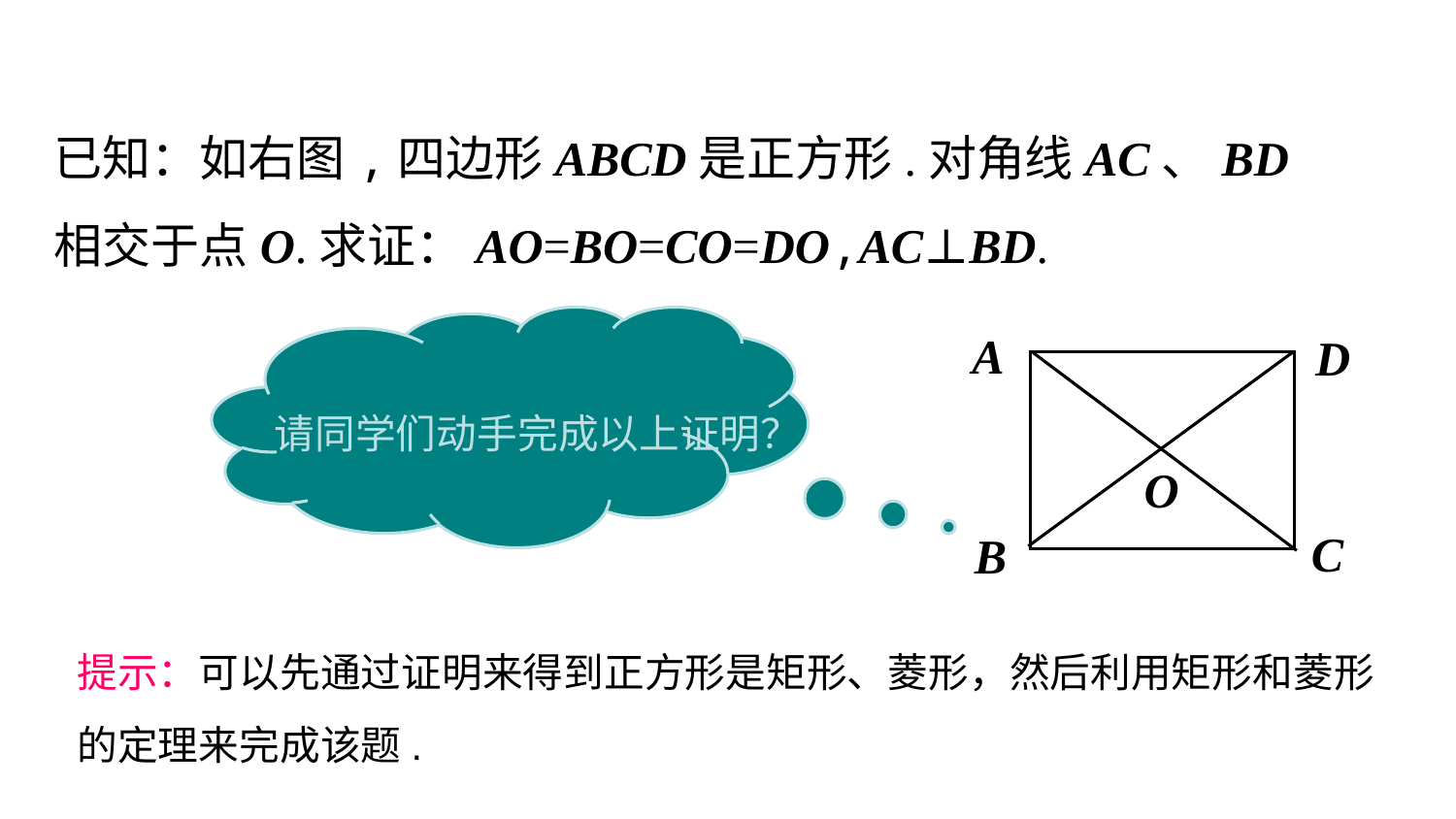

已知：如右图,四边形ABCD是正方形.对角线AC、BD相交于点O.求证：AO=BO=CO=DO,AC⊥BD.

A
D

请同学们动手完成以上证明？
O
C
B
提示：可以先通过证明来得到正方形是矩形、菱形，然后利用矩形和菱形的定理来完成该题.